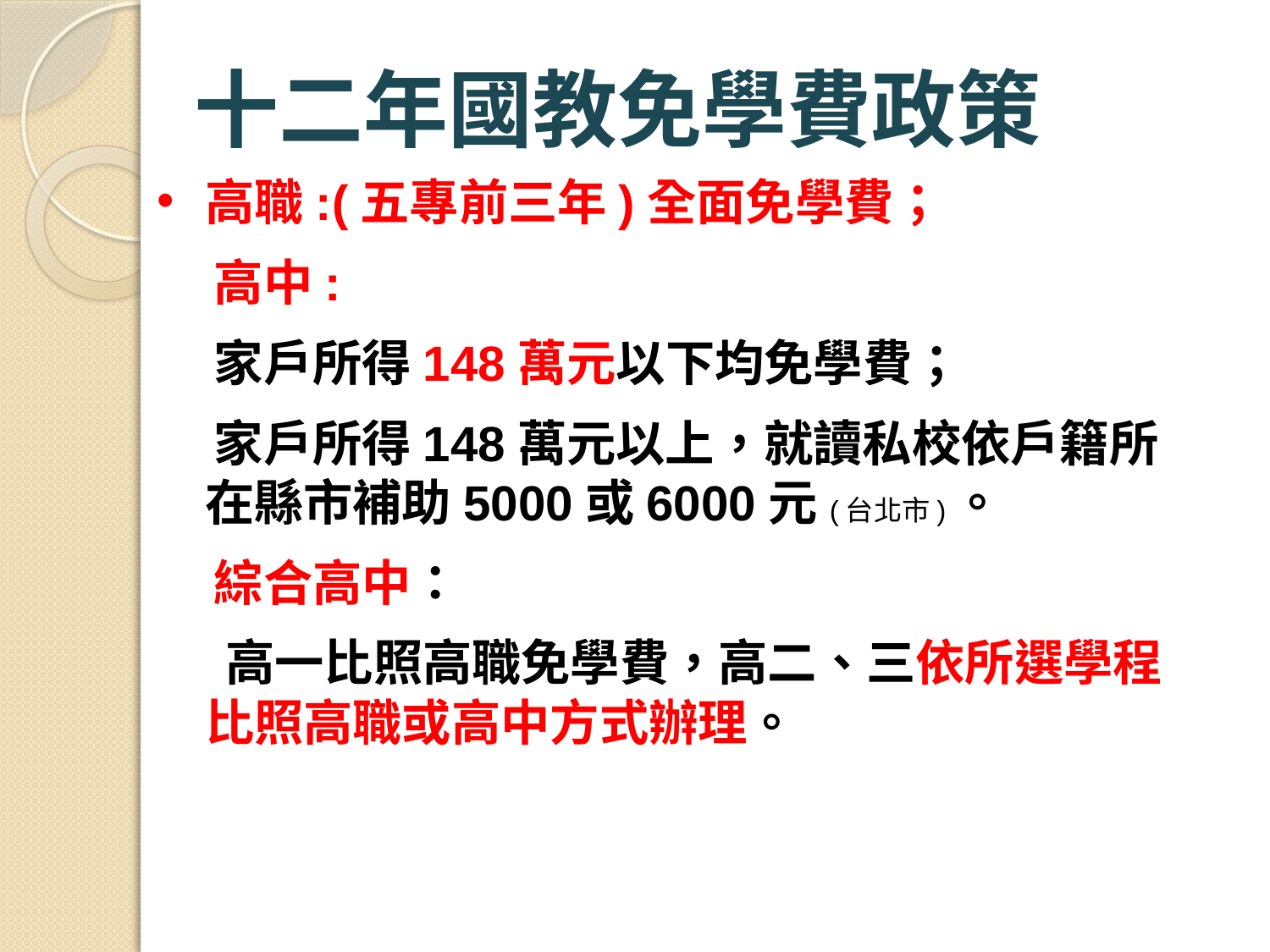

# 十二年國教免學費政策
高職:(五專前三年)全面免學費；
    高中:
    家戶所得148萬元以下均免學費；
    家戶所得148萬元以上，就讀私校依戶籍所在縣市補助5000或6000元(台北市)。
    綜合高中：
     高一比照高職免學費，高二、三依所選學程比照高職或高中方式辦理。